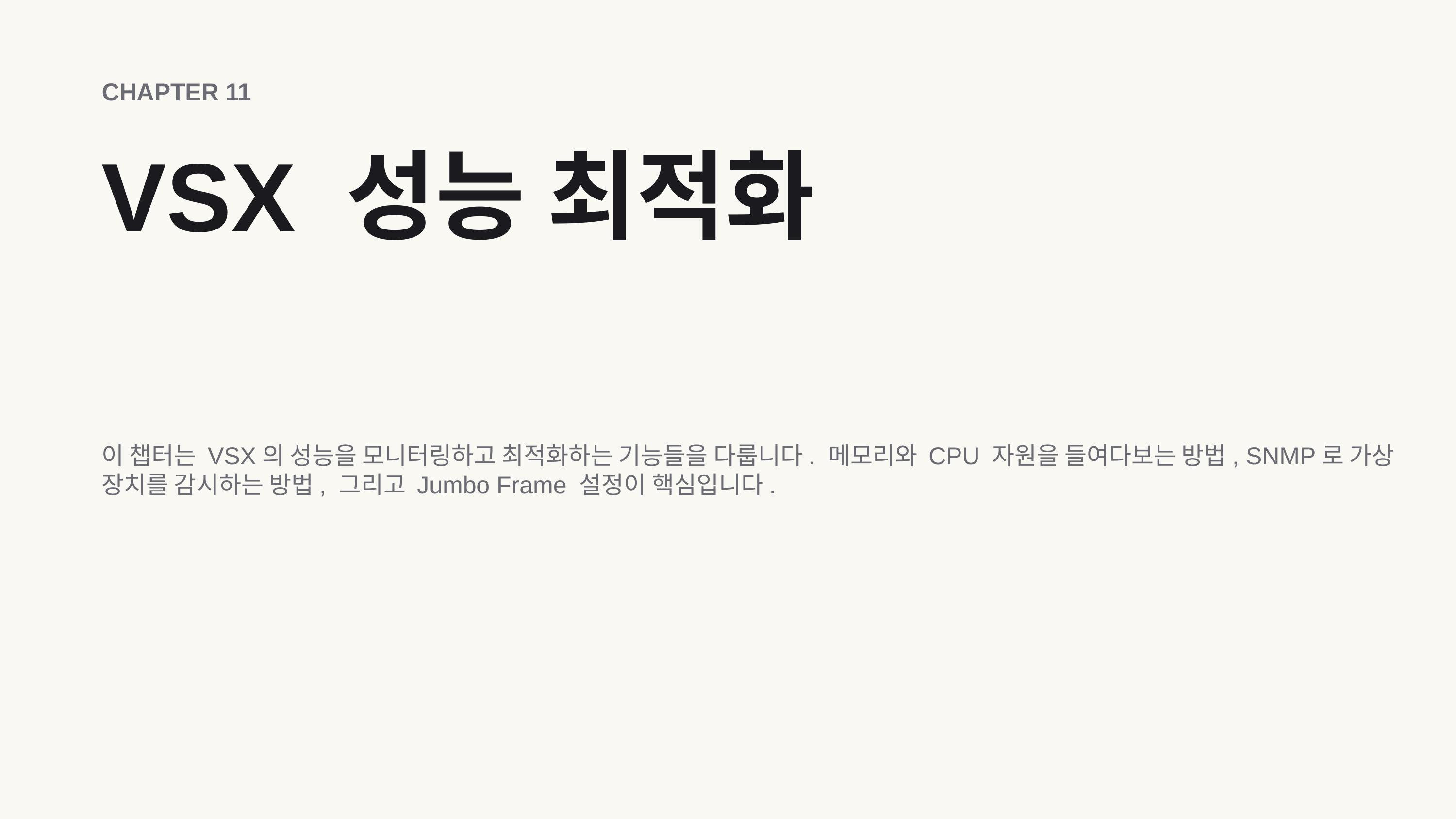

CHAPTER 11
VSX 성능 최적화
이 챕터는 VSX의 성능을 모니터링하고 최적화하는 기능들을 다룹니다. 메모리와 CPU 자원을 들여다보는 방법, SNMP로 가상 장치를 감시하는 방법, 그리고 Jumbo Frame 설정이 핵심입니다.